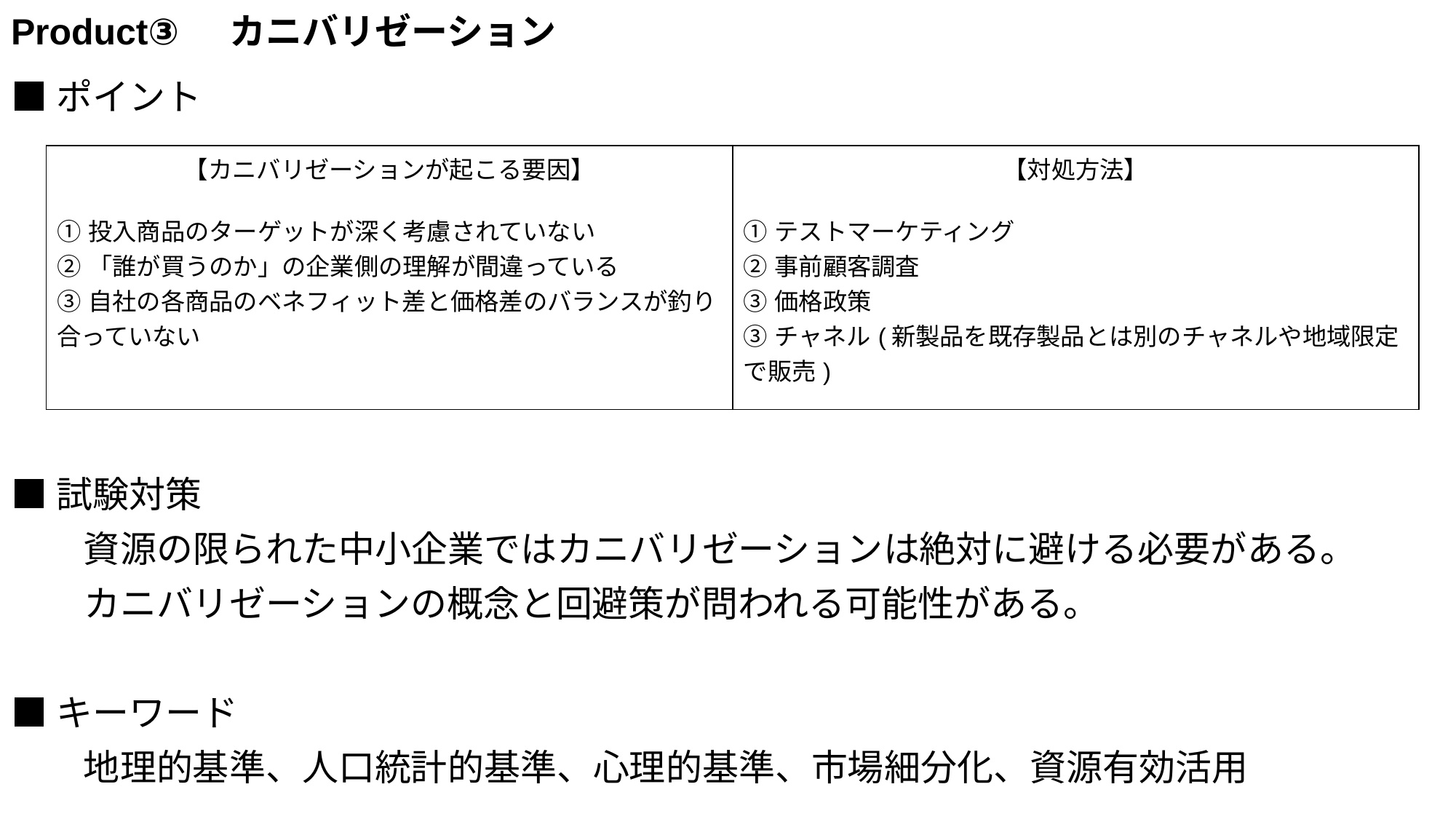

# Product③　カニバリゼーション
■ポイント

■試験対策
　　資源の限られた中小企業ではカニバリゼーションは絶対に避ける必要がある。
　　カニバリゼーションの概念と回避策が問われる可能性がある。

■キーワード
　　地理的基準、人口統計的基準、心理的基準、市場細分化、資源有効活用
| 【カニバリゼーションが起こる要因】 ①投入商品のターゲットが深く考慮されていない ②「誰が買うのか」の企業側の理解が間違っている ③自社の各商品のベネフィット差と価格差のバランスが釣り合っていない | 【対処方法】 ①テストマーケティング ②事前顧客調査 ③価格政策 ③チャネル(新製品を既存製品とは別のチャネルや地域限定で販売) |
| --- | --- |